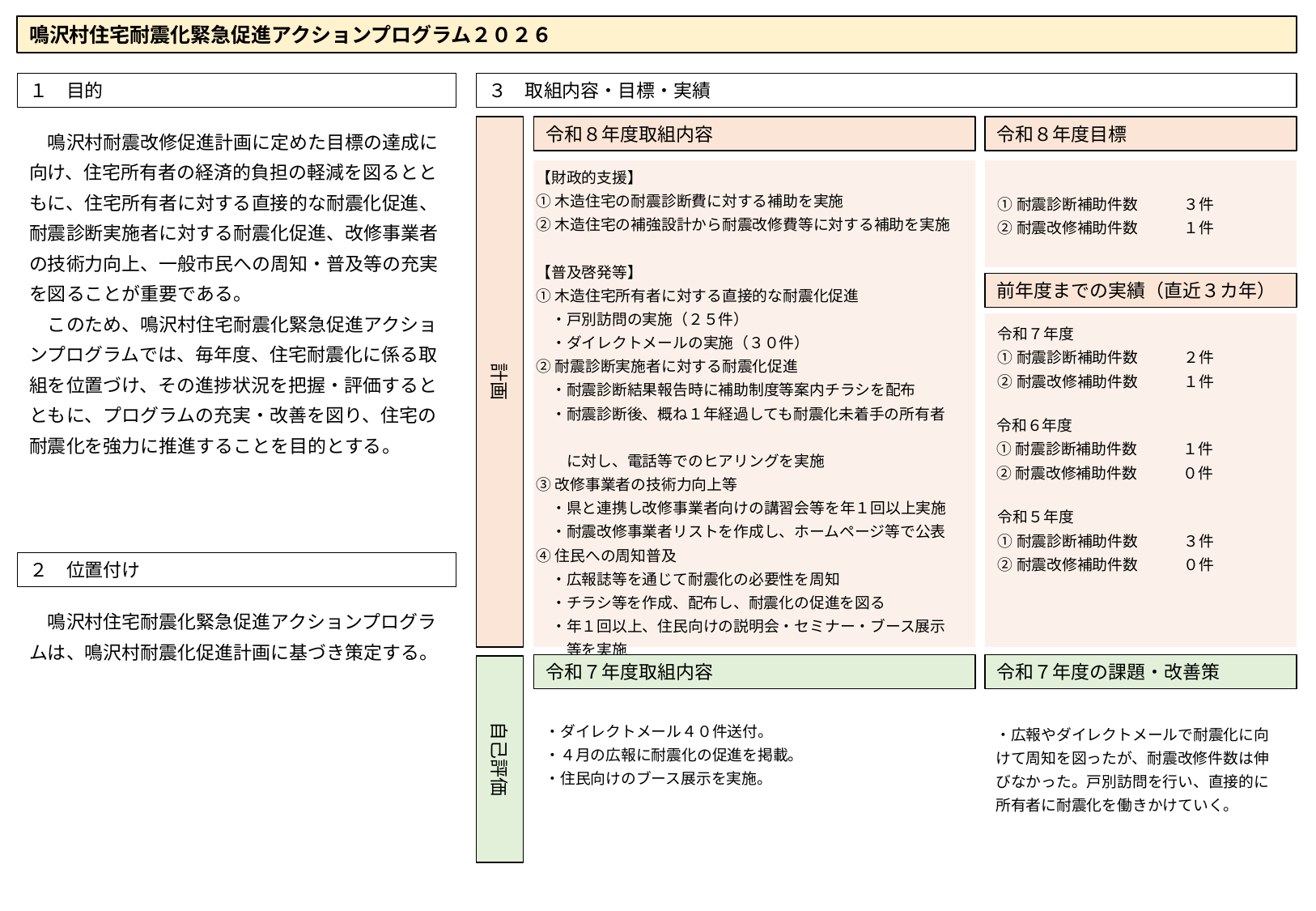

鳴沢村住宅耐震化緊急促進アクションプログラム２０２６
１　目的
３　取組内容・目標・実績
　鳴沢村耐震改修促進計画に定めた目標の達成に向け、住宅所有者の経済的負担の軽減を図るとともに、住宅所有者に対する直接的な耐震化促進、耐震診断実施者に対する耐震化促進、改修事業者の技術力向上、一般市民への周知・普及等の充実を図ることが重要である。
　このため、鳴沢村住宅耐震化緊急促進アクションプログラムでは、毎年度、住宅耐震化に係る取組を位置づけ、その進捗状況を把握・評価するとともに、プログラムの充実・改善を図り、住宅の耐震化を強力に推進することを目的とする。
計画
令和８年度取組内容
令和８年度目標
【財政的支援】
①木造住宅の耐震診断費に対する補助を実施
②木造住宅の補強設計から耐震改修費等に対する補助を実施

【普及啓発等】
①木造住宅所有者に対する直接的な耐震化促進
　・戸別訪問の実施（２５件）
　・ダイレクトメールの実施（３０件）
②耐震診断実施者に対する耐震化促進
　・耐震診断結果報告時に補助制度等案内チラシを配布
　・耐震診断後、概ね１年経過しても耐震化未着手の所有者
　　に対し、電話等でのヒアリングを実施
③改修事業者の技術力向上等
　・県と連携し改修事業者向けの講習会等を年１回以上実施
　・耐震改修事業者リストを作成し、ホームページ等で公表
④住民への周知普及
　・広報誌等を通じて耐震化の必要性を周知
　・チラシ等を作成、配布し、耐震化の促進を図る
　・年１回以上、住民向けの説明会・セミナー・ブース展示
　　等を実施

①耐震診断補助件数　　　３件
②耐震改修補助件数　　　１件

前年度までの実績（直近３カ年）

令和７年度
①耐震診断補助件数　　　２件
②耐震改修補助件数　　　１件
令和６年度
①耐震診断補助件数　　　１件
②耐震改修補助件数　　　０件
令和５年度
①耐震診断補助件数　　　３件
②耐震改修補助件数　　　０件
２　位置付け
　鳴沢村住宅耐震化緊急促進アクションプログラムは、鳴沢村耐震化促進計画に基づき策定する。
令和７年度取組内容
令和７年度の課題・改善策
自己評価
・ダイレクトメール４０件送付。
・４月の広報に耐震化の促進を掲載。
・住民向けのブース展示を実施。
・広報やダイレクトメールで耐震化に向けて周知を図ったが、耐震改修件数は伸びなかった。戸別訪問を行い、直接的に所有者に耐震化を働きかけていく。